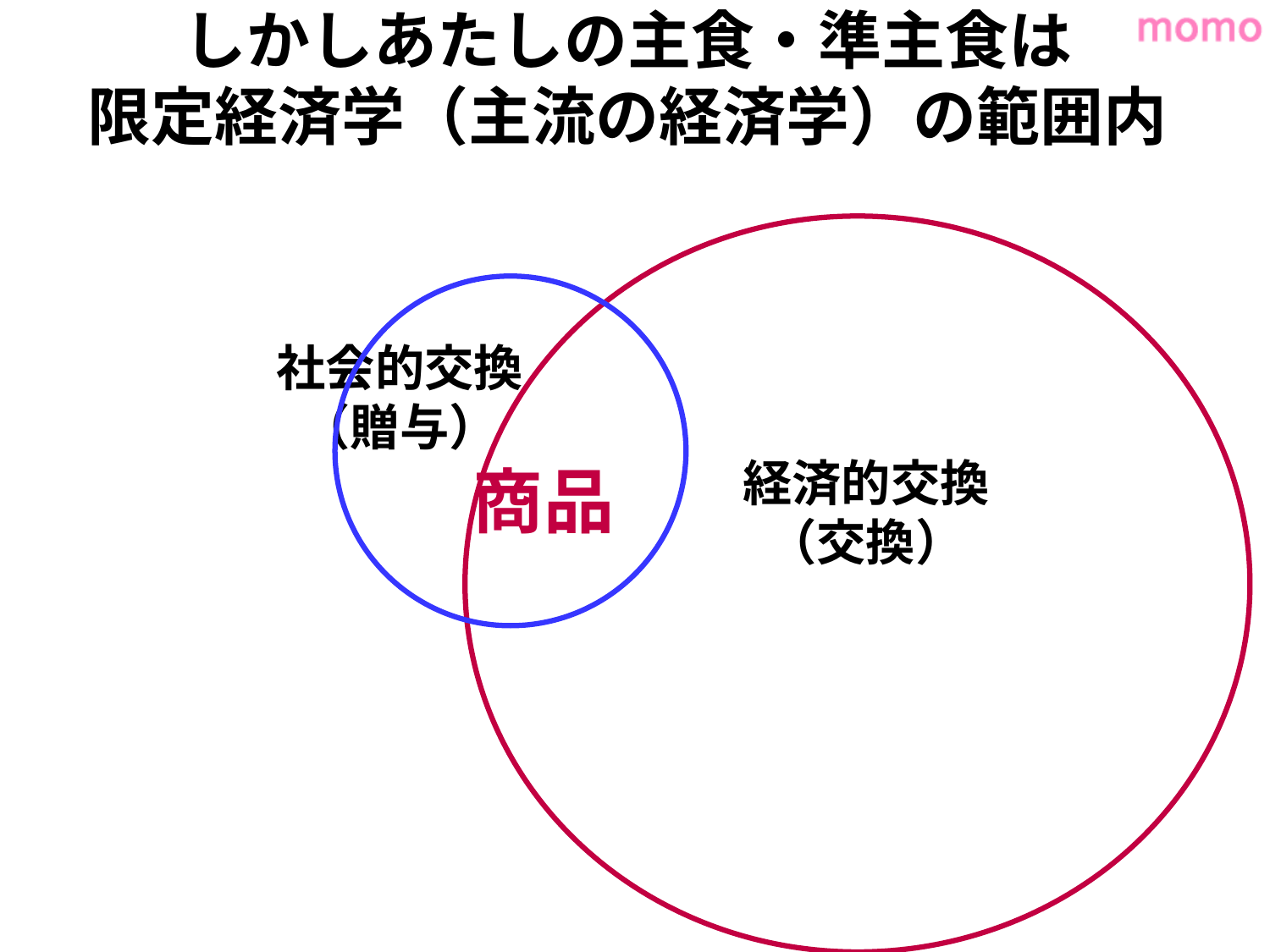

# しかしあたしの主食・準主食は 限定経済学（主流の経済学）の範囲内

社会的交換（贈与）
経済的交換
（交換）
商品